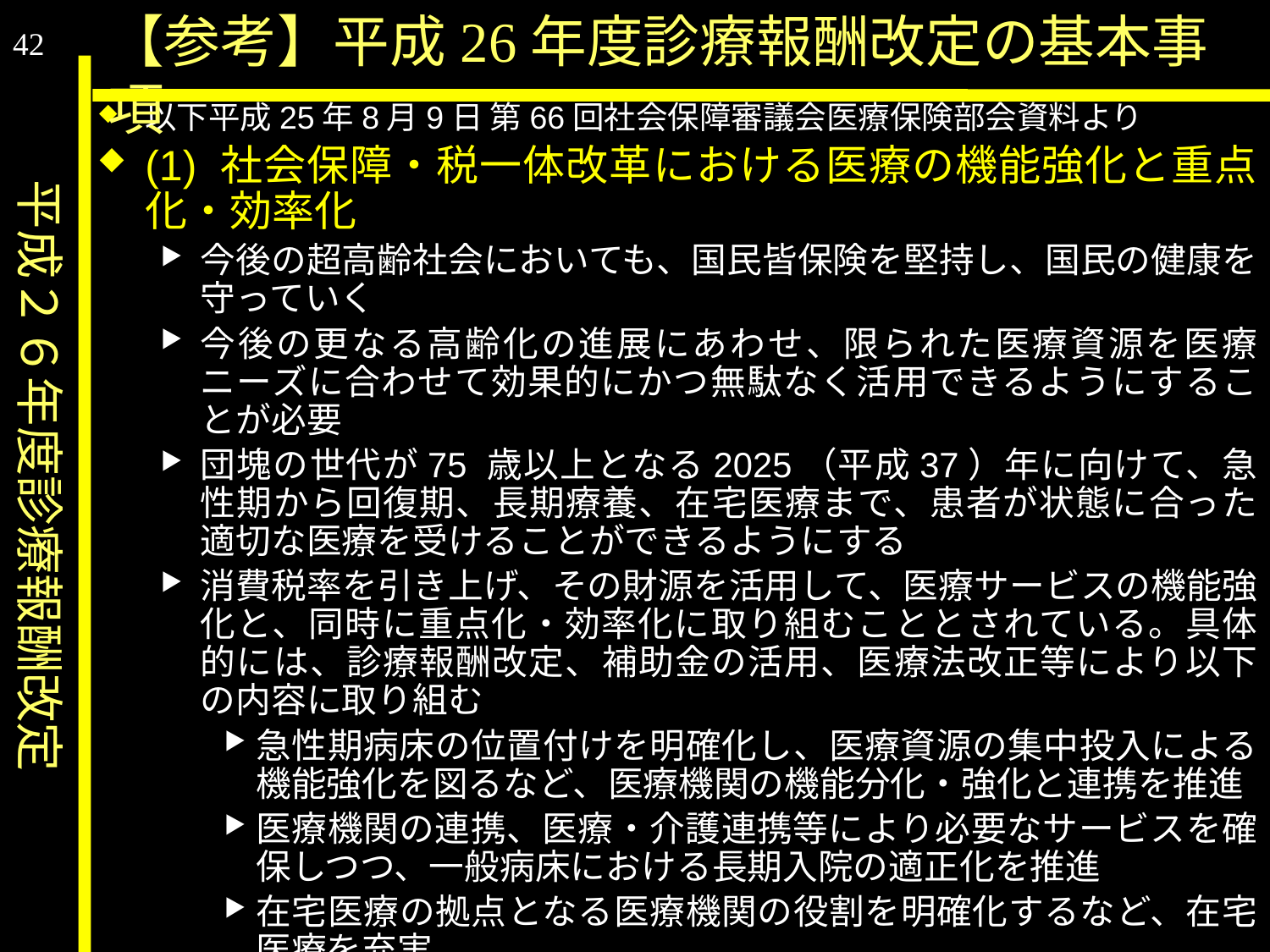

平成２６年度診療報酬改定
【参考】平成26年度診療報酬改定の基本事項
42

以下平成25年8月9日 第66回社会保障審議会医療保険部会資料より
(1) 社会保障・税一体改革における医療の機能強化と重点化・効率化
今後の超高齢社会においても、国民皆保険を堅持し、国民の健康を守っていく
今後の更なる高齢化の進展にあわせ、限られた医療資源を医療ニーズに合わせて効果的にかつ無駄なく活用できるようにすることが必要
団塊の世代が75 歳以上となる2025（平成37）年に向けて、急性期から回復期、長期療養、在宅医療まで、患者が状態に合った適切な医療を受けることができるようにする
消費税率を引き上げ、その財源を活用して、医療サービスの機能強化と、同時に重点化・効率化に取り組むこととされている。具体的には、診療報酬改定、補助金の活用、医療法改正等により以下の内容に取り組む
急性期病床の位置付けを明確化し、医療資源の集中投入による機能強化を図るなど、医療機関の機能分化・強化と連携を推進
医療機関の連携、医療・介護連携等により必要なサービスを確保しつつ、一般病床における長期入院の適正化を推進
在宅医療の拠点となる医療機関の役割を明確化するなど、在宅医療を充実